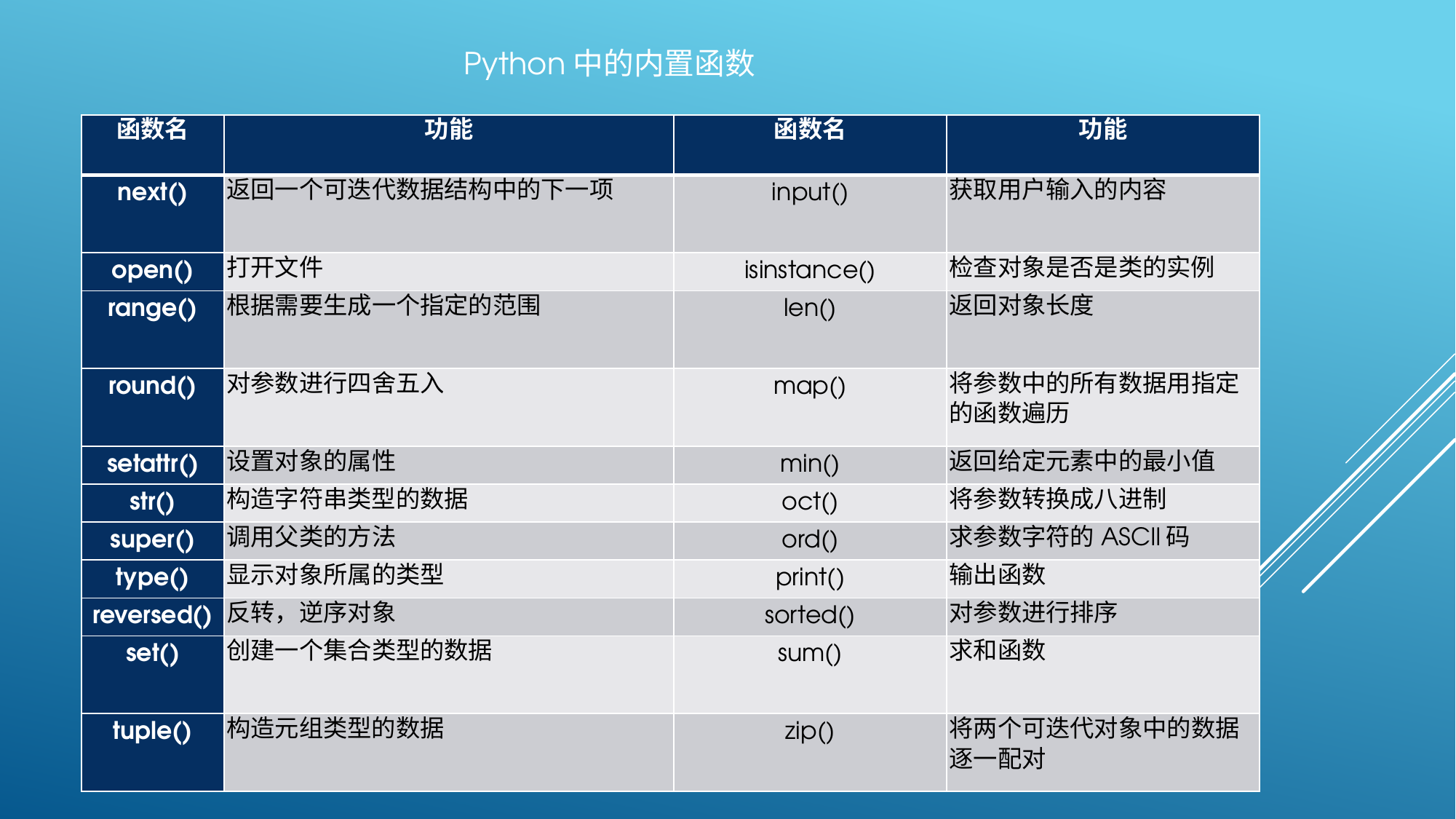

Python中的内置函数
| 函数名 | 功能 | 函数名 | 功能 |
| --- | --- | --- | --- |
| next() | 返回一个可迭代数据结构中的下一项 | input() | 获取用户输入的内容 |
| open() | 打开文件 | isinstance() | 检查对象是否是类的实例 |
| range() | 根据需要生成一个指定的范围 | len() | 返回对象长度 |
| round() | 对参数进行四舍五入 | map() | 将参数中的所有数据用指定的函数遍历 |
| setattr() | 设置对象的属性 | min() | 返回给定元素中的最小值 |
| str() | 构造字符串类型的数据 | oct() | 将参数转换成八进制 |
| super() | 调用父类的方法 | ord() | 求参数字符的ASCII码 |
| type() | 显示对象所属的类型 | print() | 输出函数 |
| reversed() | 反转，逆序对象 | sorted() | 对参数进行排序 |
| set() | 创建一个集合类型的数据 | sum() | 求和函数 |
| tuple() | 构造元组类型的数据 | zip() | 将两个可迭代对象中的数据逐一配对 |